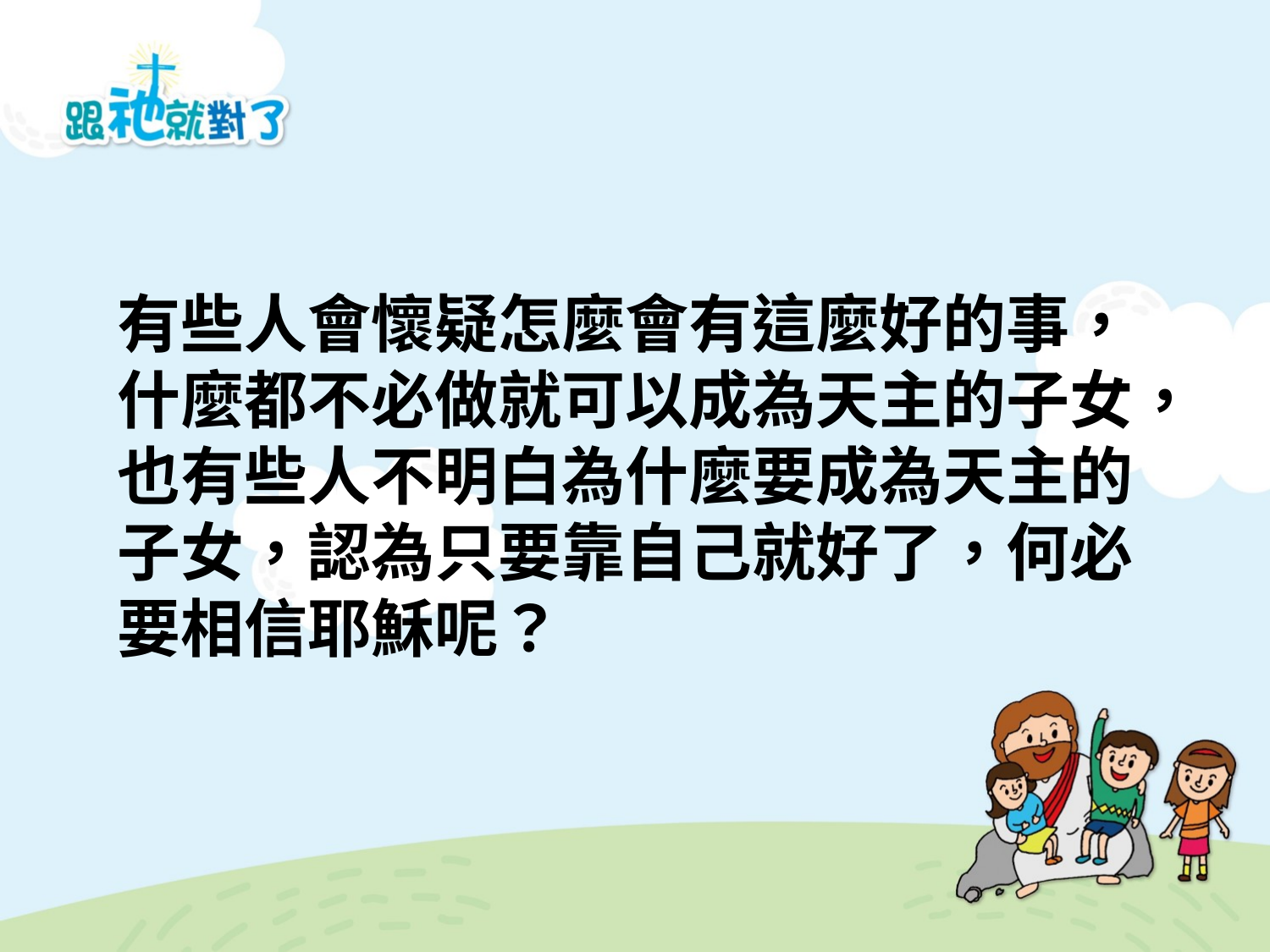

有些人會懷疑怎麼會有這麼好的事，什麼都不必做就可以成為天主的子女，也有些人不明白為什麼要成為天主的子女，認為只要靠自己就好了，何必要相信耶穌呢？